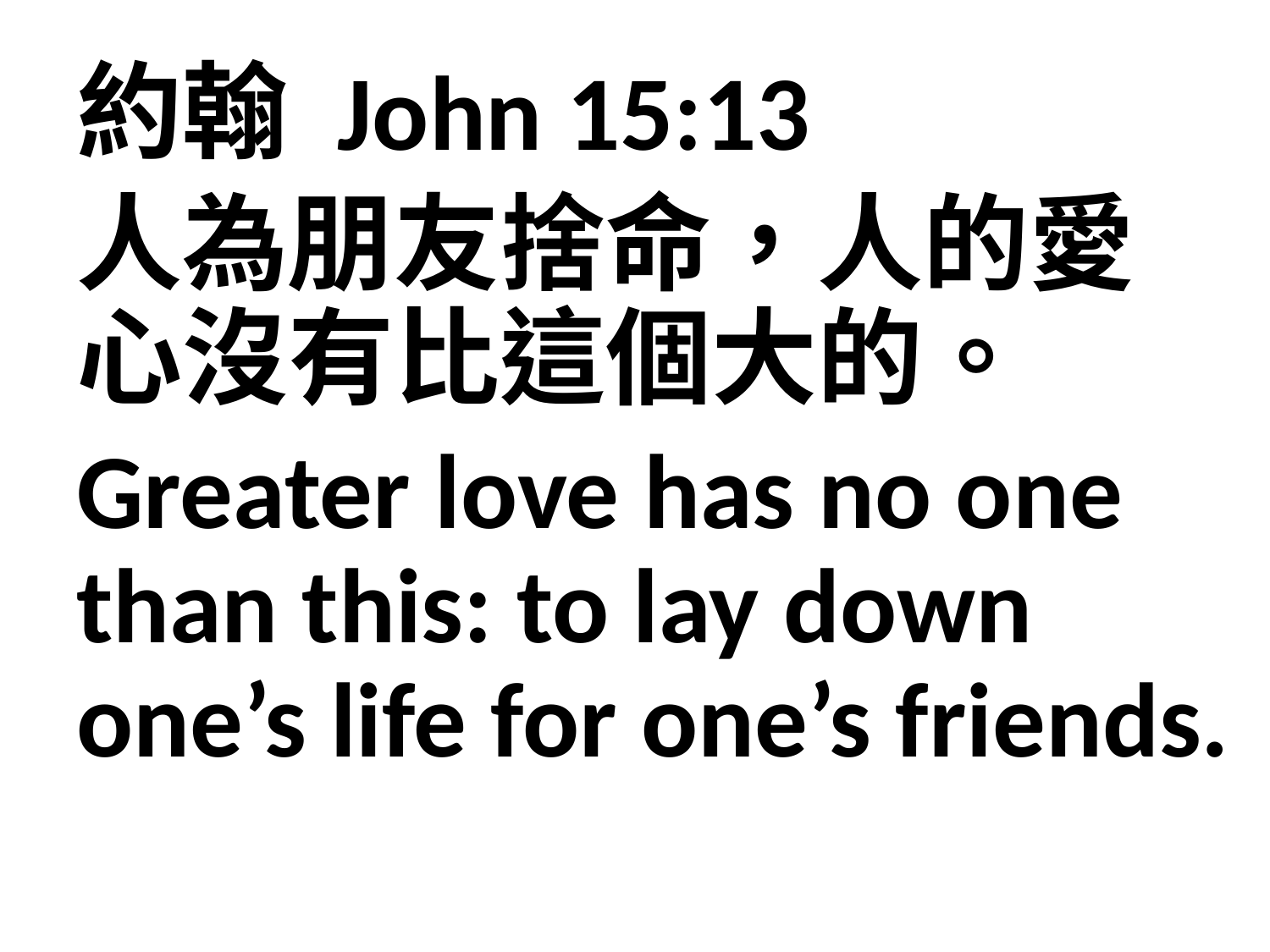

約翰 John 15:13
人為朋友捨命，人的愛心沒有比這個大的。
Greater love has no one than this: to lay down one’s life for one’s friends.